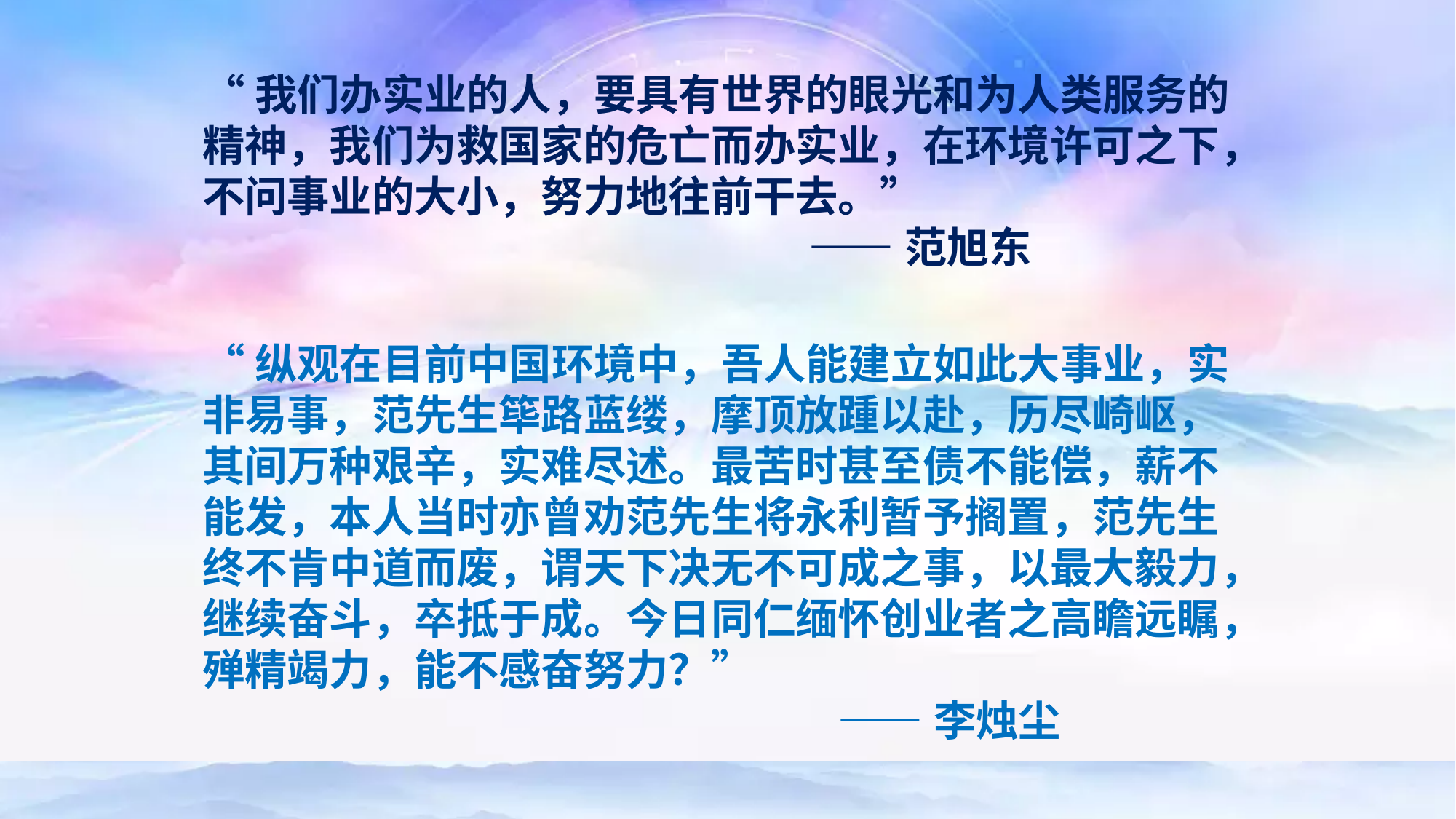

“我们办实业的人，要具有世界的眼光和为人类服务的精神，我们为救国家的危亡而办实业，在环境许可之下，不问事业的大小，努力地往前干去。”
                                                               ——范旭东

“纵观在目前中国环境中，吾人能建立如此大事业，实非易事，范先生筚路蓝缕，摩顶放踵以赴，历尽崎岖，其间万种艰辛，实难尽述。最苦时甚至债不能偿，薪不能发，本人当时亦曾劝范先生将永利暂予搁置，范先生终不肯中道而废，谓天下决无不可成之事，以最大毅力，继续奋斗，卒抵于成。今日同仁缅怀创业者之高瞻远瞩，殚精竭力，能不感奋努力？”
                                                                  ——李烛尘